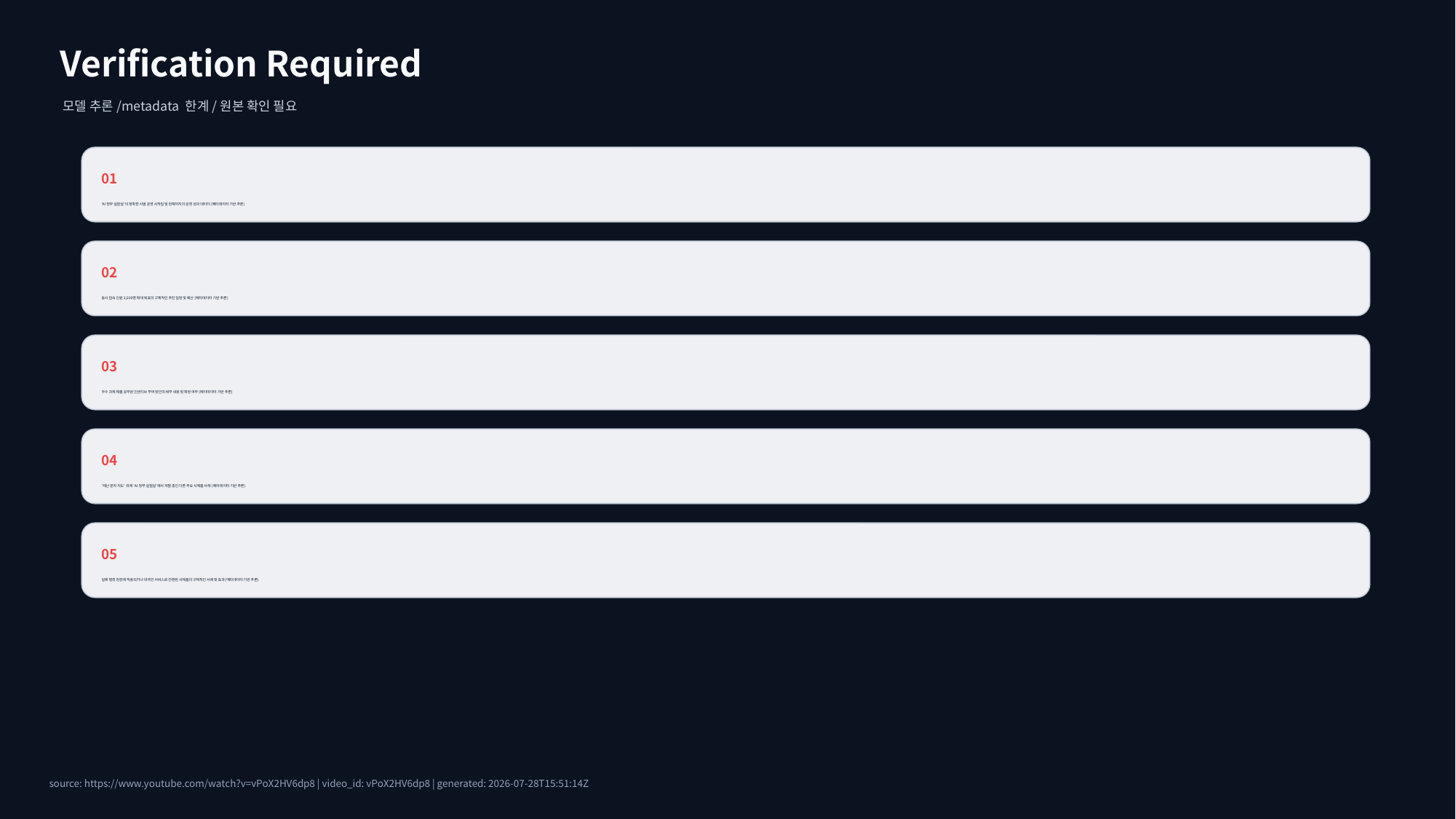

Verification Required
모델 추론/metadata 한계/원본 확인 필요

01
'AI 정부 실험실'의 정확한 시범 운영 시작일 및 현재까지의 운영 성과 데이터 (메타데이터 기반 추론)

02
동시 접속 인원 3,000명 확대 목표의 구체적인 추진 일정 및 예산 (메타데이터 기반 추론)

03
우수 과제 제출 공무원 인센티브 부여 방안의 세부 내용 및 확정 여부 (메타데이터 기반 추론)

04
'재난 문자 지도' 외에 'AI 정부 실험실'에서 개발 중인 다른 주요 시제품 사례 (메타데이터 기반 추론)

05
실제 행정 현장에 적용되거나 대국민 서비스로 전환된 시제품의 구체적인 사례 및 효과 (메타데이터 기반 추론)
source: https://www.youtube.com/watch?v=vPoX2HV6dp8 | video_id: vPoX2HV6dp8 | generated: 2026-07-28T15:51:14Z